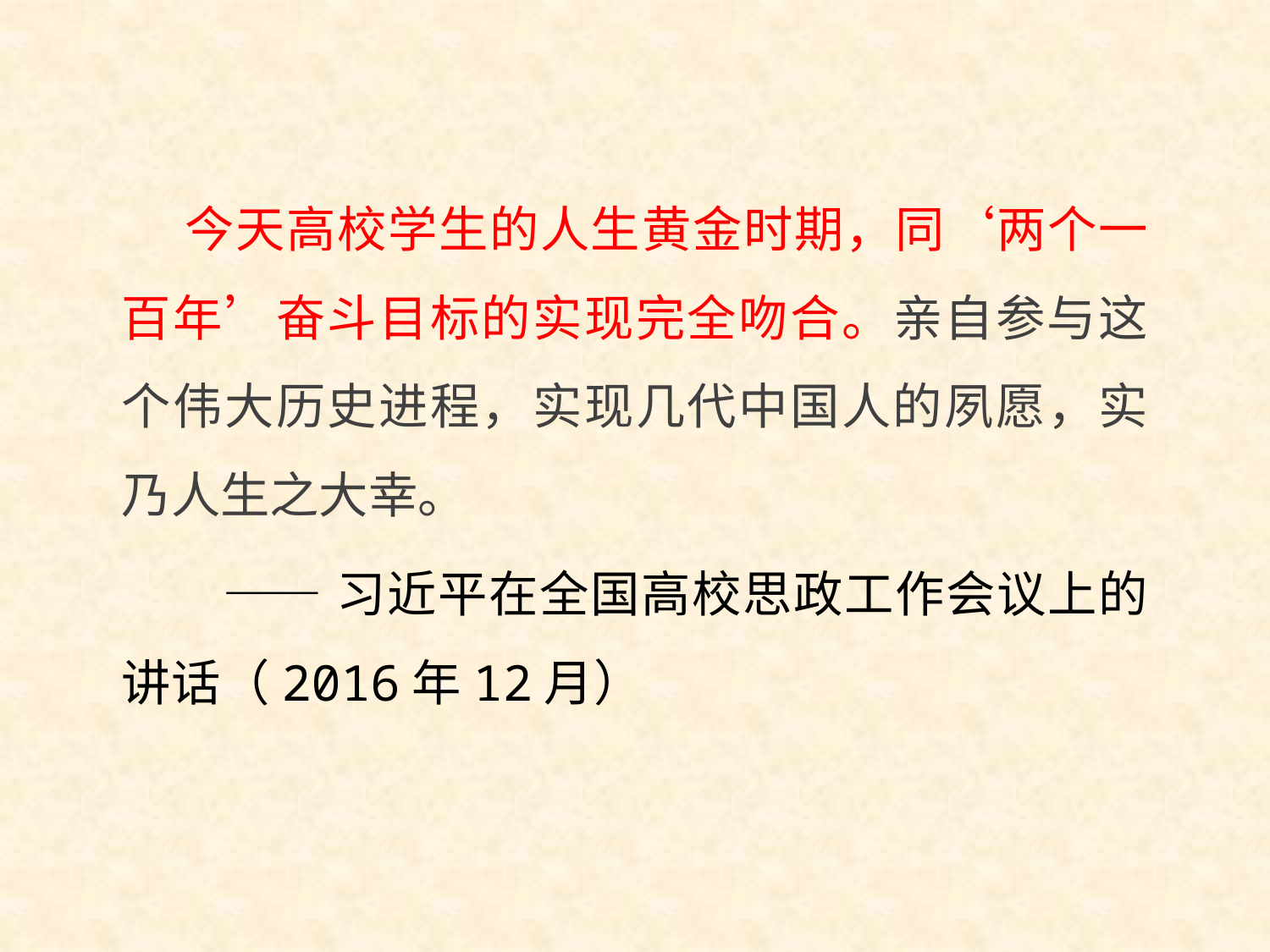

今天高校学生的人生黄金时期，同‘两个一百年’奋斗目标的实现完全吻合。亲自参与这个伟大历史进程，实现几代中国人的夙愿，实乃人生之大幸。
        ——习近平在全国高校思政工作会议上的讲话（2016年12月）

106